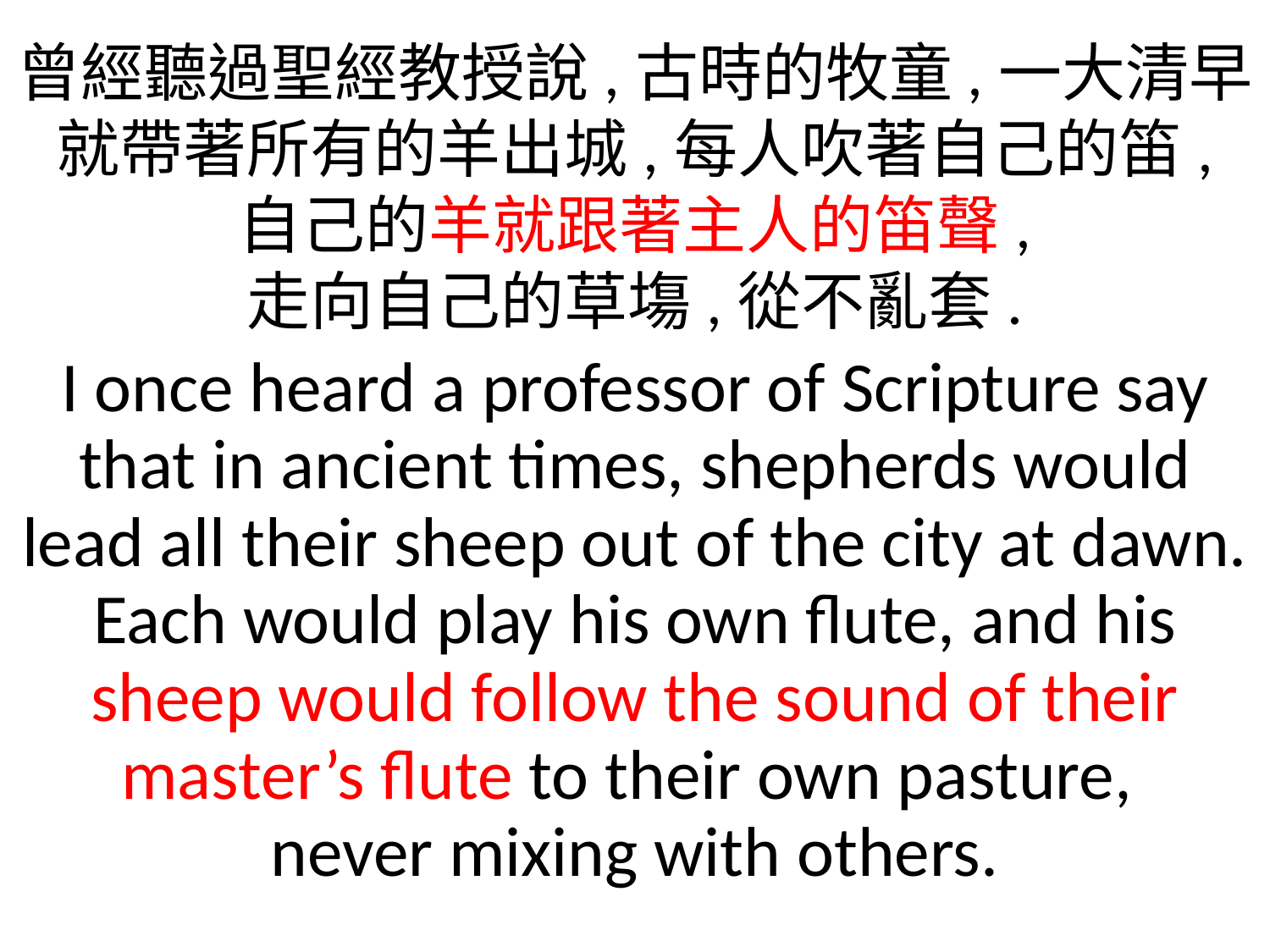

曾經聽過聖經教授說,古時的牧童,一大清早就帶著所有的羊出城,每人吹著自己的笛,
自己的羊就跟著主人的笛聲,
走向自己的草塲,從不亂套.
I once heard a professor of Scripture say that in ancient times, shepherds would lead all their sheep out of the city at dawn. Each would play his own flute, and his sheep would follow the sound of their master’s flute to their own pasture,
never mixing with others.